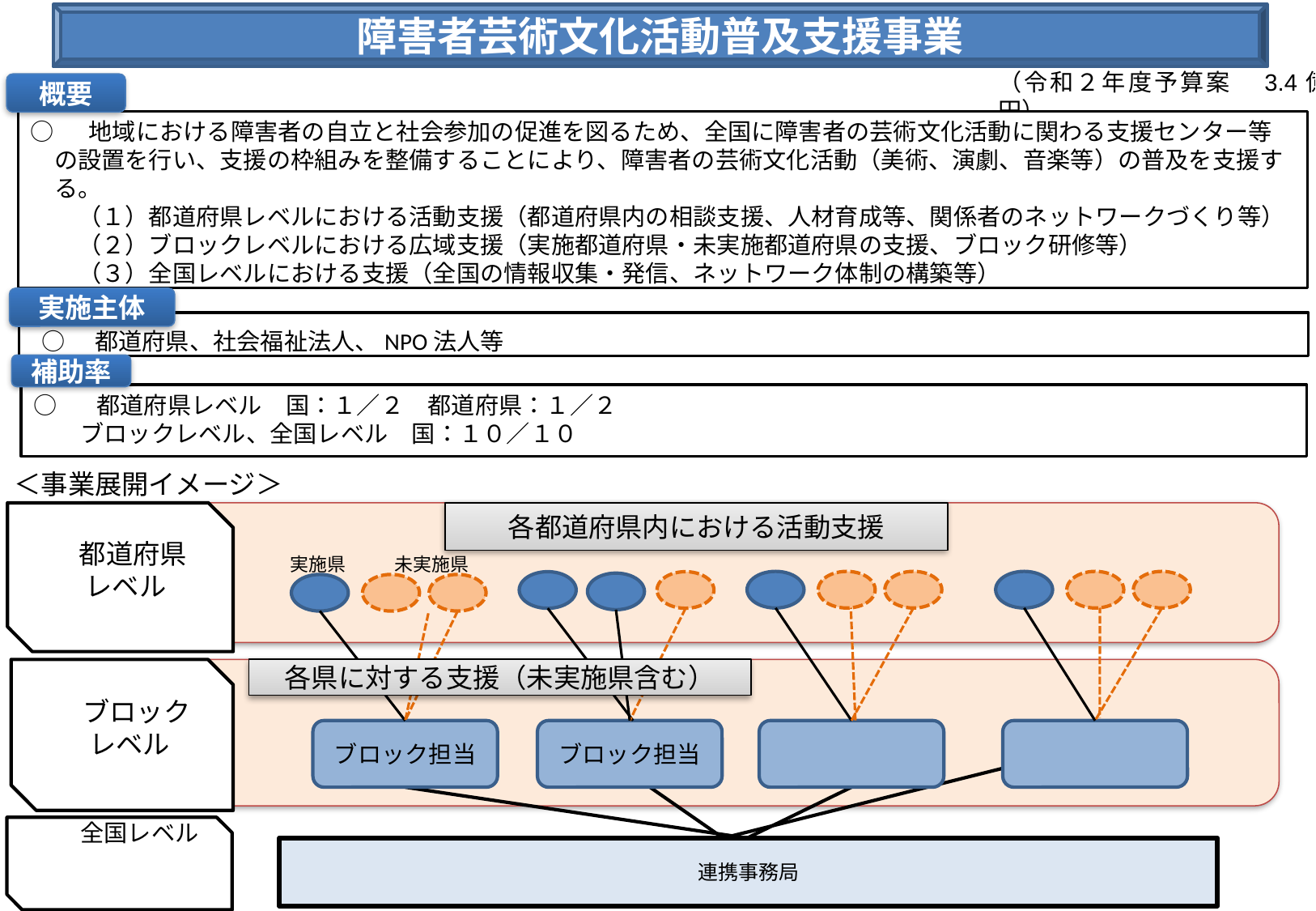

障害者芸術文化活動普及支援事業
（令和２年度予算案　3.4億円）
概要
○ 　地域における障害者の自立と社会参加の促進を図るため、全国に障害者の芸術文化活動に関わる支援センター等の設置を行い、支援の枠組みを整備することにより、障害者の芸術文化活動（美術、演劇、音楽等）の普及を支援する。
　　（１）都道府県レベルにおける活動支援（都道府県内の相談支援、人材育成等、関係者のネットワークづくり等）
　　（２）ブロックレベルにおける広域支援（実施都道府県・未実施都道府県の支援、ブロック研修等）
　　（３）全国レベルにおける支援（全国の情報収集・発信、ネットワーク体制の構築等）

実施主体

  ○　都道府県、社会福祉法人、NPO法人等
補助率
○　  都道府県レベル　国：１／２　都道府県：１／２
　　ブロックレベル、全国レベル　国：１０／１０
＜事業展開イメージ＞
　　都道府県
　　レベル

各都道府県内における活動支援

実施県
未実施県

各県に対する支援（未実施県含む）
　　ブロック
　　レベル

ブロック担当
ブロック担当

　　全国レベル
連携事務局